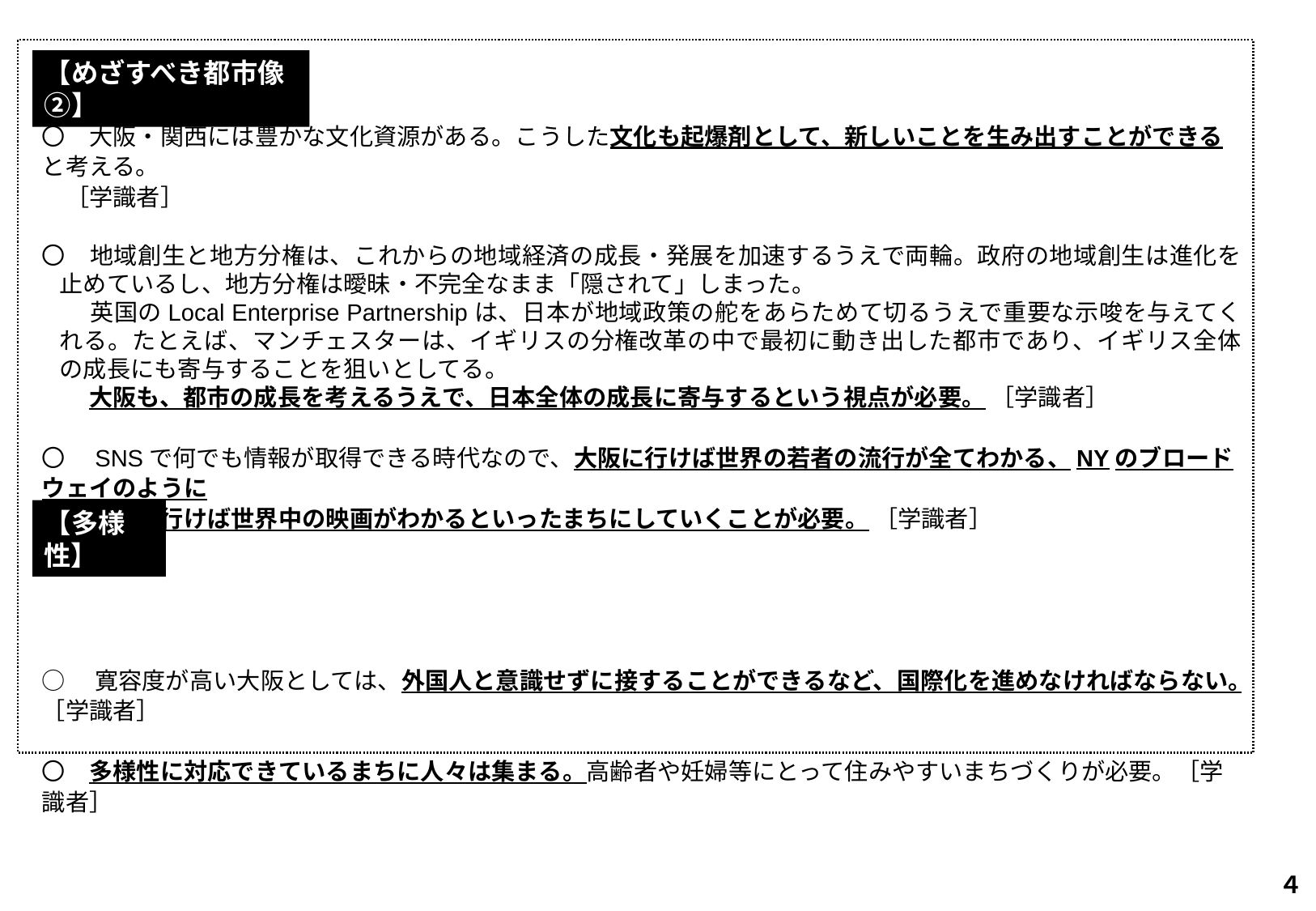

【めざすべき都市像②】

〇　大阪・関西には豊かな文化資源がある。こうした文化も起爆剤として、新しいことを生み出すことができると考える。
　［学識者］

〇　地域創生と地方分権は、これからの地域経済の成長・発展を加速するうえで両輪。政府の地域創生は進化を止めているし、地方分権は曖昧・不完全なまま「隠されて」しまった。
　　英国のLocal Enterprise Partnershipは、日本が地域政策の舵をあらためて切るうえで重要な示唆を与えてくれる。たとえば、マンチェスターは、イギリスの分権改革の中で最初に動き出した都市であり、イギリス全体の成長にも寄与することを狙いとしてる。
　　大阪も、都市の成長を考えるうえで、日本全体の成長に寄与するという視点が必要。 ［学識者］

〇　SNSで何でも情報が取得できる時代なので、大阪に行けば世界の若者の流行が全てわかる、NYのブロードウェイのように
　御堂筋に行けば世界中の映画がわかるといったまちにしていくことが必要。 ［学識者］

○　寛容度が高い大阪としては、外国人と意識せずに接することができるなど、国際化を進めなければならない。［学識者］

〇　多様性に対応できているまちに人々は集まる。高齢者や妊婦等にとって住みやすいまちづくりが必要。［学識者］

【多様性】
４